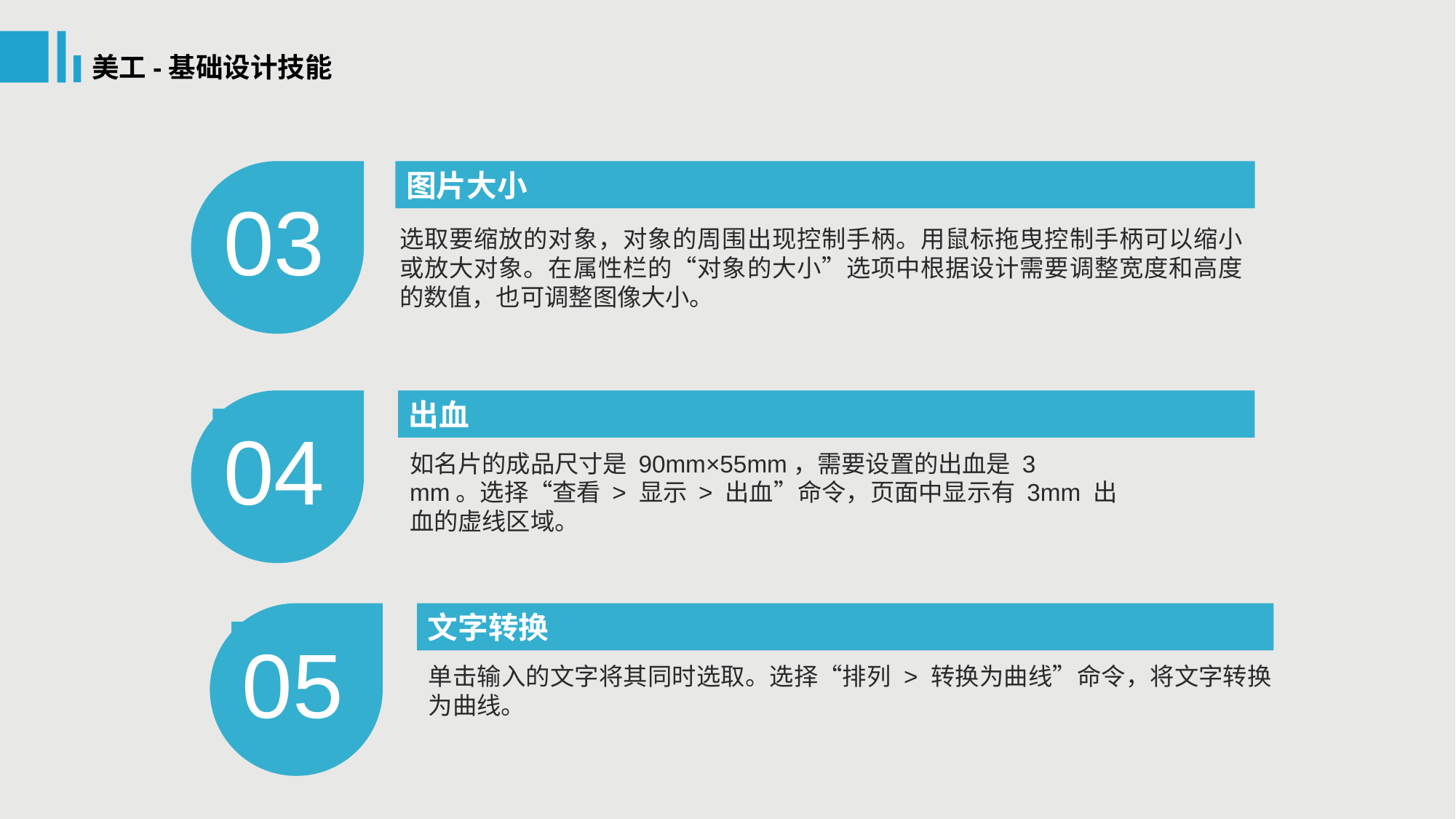

美工-基础设计技能

03
图片大小
选取要缩放的对象，对象的周围出现控制手柄。用鼠标拖曳控制手柄可以缩小或放大对象。在属性栏的“对象的大小”选项中根据设计需要调整宽度和高度的数值，也可调整图像大小。

04
出血
如名片的成品尺寸是 90mm×55mm，需要设置的出血是 3
mm。选择“查看 > 显示 > 出血”命令，页面中显示有 3mm 出
血的虚线区域。

05
文字转换
单击输入的文字将其同时选取。选择“排列 > 转换为曲线”命令，将文字转换为曲线。